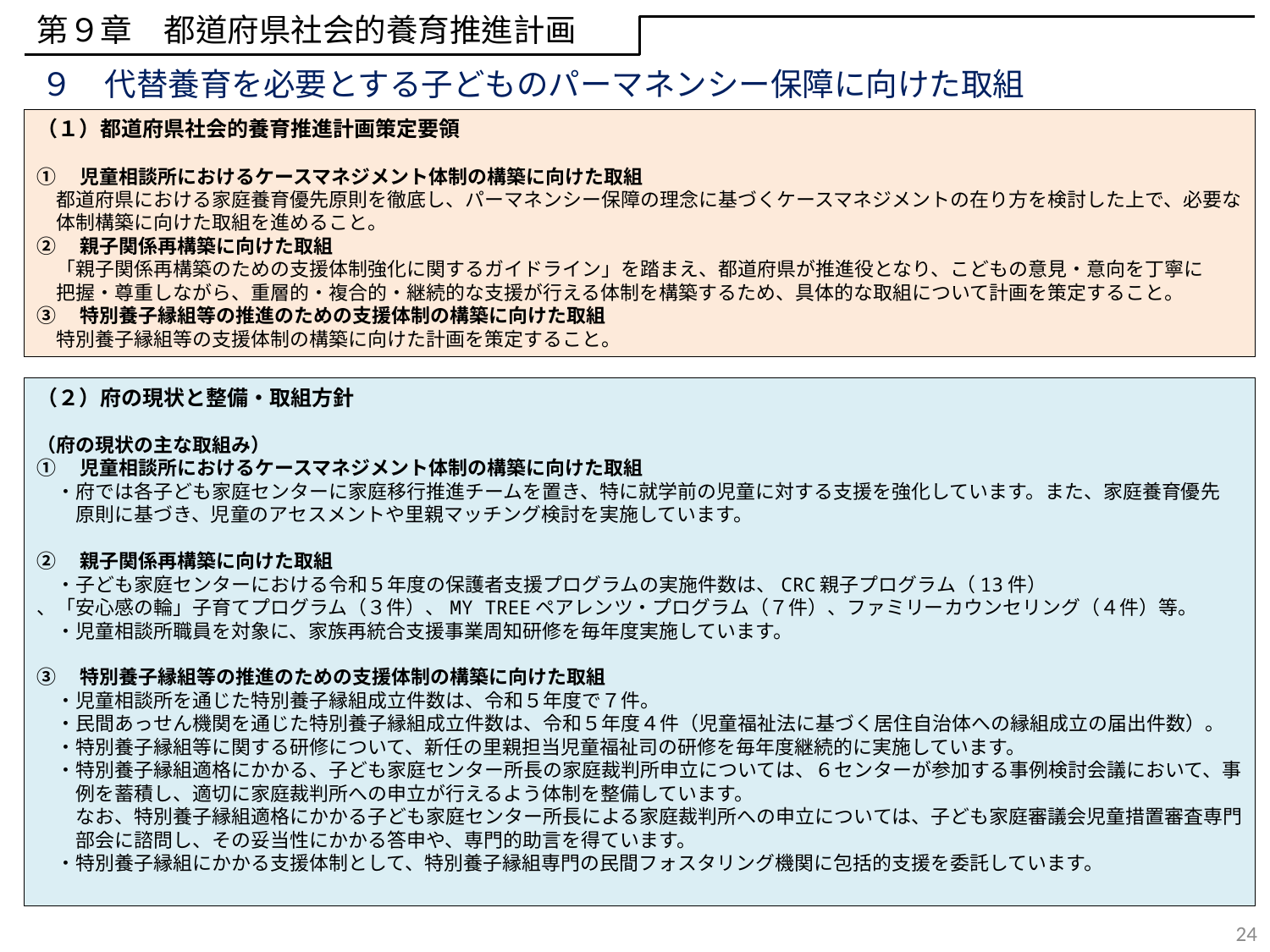

第９章　都道府県社会的養育推進計画
９　代替養育を必要とする子どものパーマネンシー保障に向けた取組
（１）都道府県社会的養育推進計画策定要領

①　児童相談所におけるケースマネジメント体制の構築に向けた取組
　都道府県における家庭養育優先原則を徹底し、パーマネンシー保障の理念に基づくケースマネジメントの在り方を検討した上で、必要な
　体制構築に向けた取組を進めること。
②　親子関係再構築に向けた取組
　「親子関係再構築のための支援体制強化に関するガイドライン」を踏まえ、都道府県が推進役となり、こどもの意見・意向を丁寧に
　把握・尊重しながら、重層的・複合的・継続的な支援が行える体制を構築するため、具体的な取組について計画を策定すること。
③　特別養子縁組等の推進のための支援体制の構築に向けた取組
　特別養子縁組等の支援体制の構築に向けた計画を策定すること。
（２）府の現状と整備・取組方針

（府の現状の主な取組み）
①　児童相談所におけるケースマネジメント体制の構築に向けた取組
　・府では各子ども家庭センターに家庭移行推進チームを置き、特に就学前の児童に対する支援を強化しています。また、家庭養育優先
　　原則に基づき、児童のアセスメントや里親マッチング検討を実施しています。

②　親子関係再構築に向けた取組
　・子ども家庭センターにおける令和５年度の保護者支援プログラムの実施件数は、CRC親子プログラム（13件）
、「安心感の輪」子育てプログラム（３件）、MY TREEペアレンツ・プログラム（７件）、ファミリーカウンセリング（４件）等。
　・児童相談所職員を対象に、家族再統合支援事業周知研修を毎年度実施しています。

③　特別養子縁組等の推進のための支援体制の構築に向けた取組
　・児童相談所を通じた特別養子縁組成立件数は、令和５年度で７件。
　・民間あっせん機関を通じた特別養子縁組成立件数は、令和５年度４件（児童福祉法に基づく居住自治体への縁組成立の届出件数）。
　・特別養子縁組等に関する研修について、新任の里親担当児童福祉司の研修を毎年度継続的に実施しています。
　・特別養子縁組適格にかかる、子ども家庭センター所長の家庭裁判所申立については、６センターが参加する事例検討会議において、事
　　例を蓄積し、適切に家庭裁判所への申立が行えるよう体制を整備しています。
　　なお、特別養子縁組適格にかかる子ども家庭センター所長による家庭裁判所への申立については、子ども家庭審議会児童措置審査専門
　　部会に諮問し、その妥当性にかかる答申や、専門的助言を得ています。
　・特別養子縁組にかかる支援体制として、特別養子縁組専門の民間フォスタリング機関に包括的支援を委託しています。
24